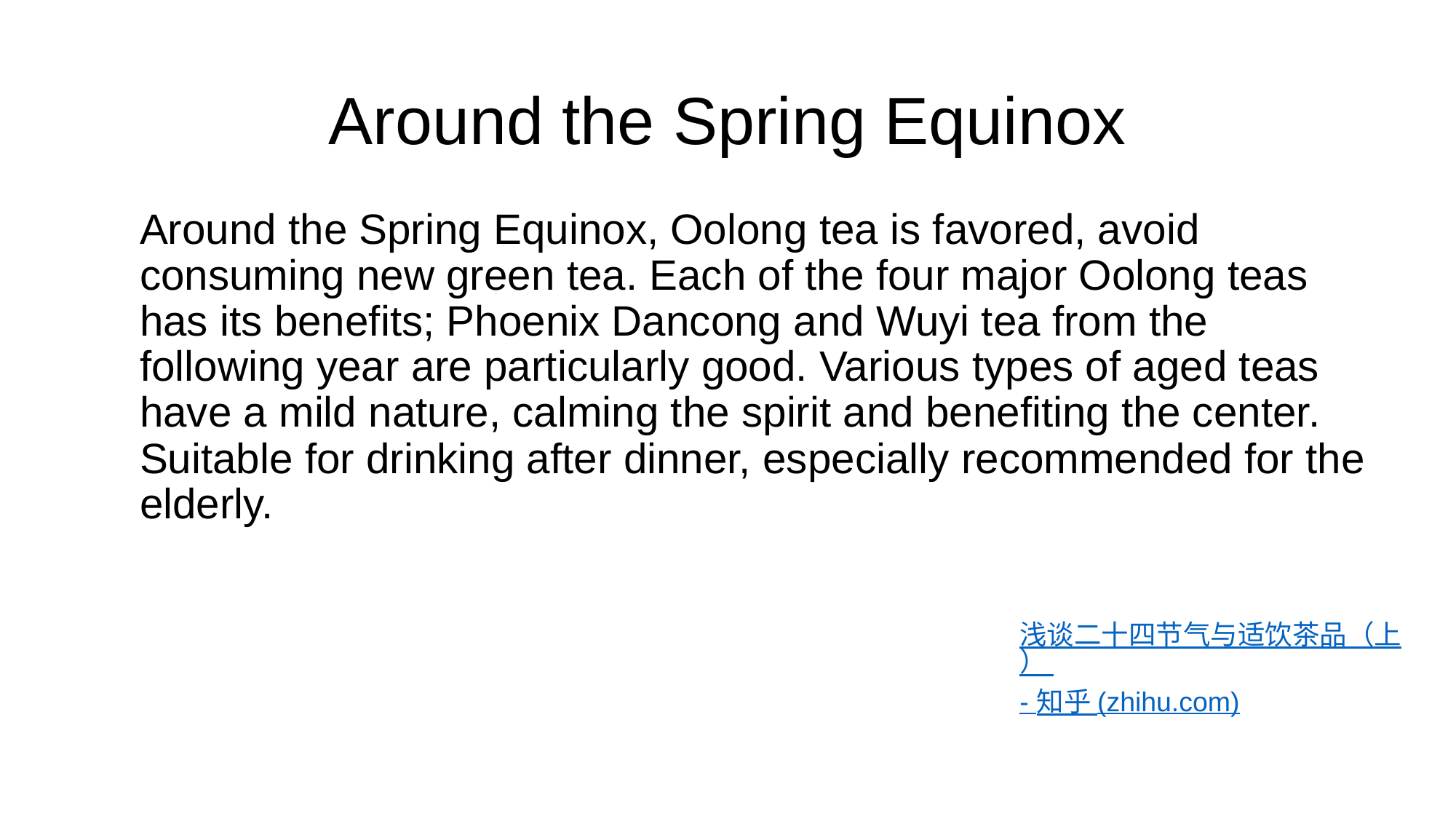

# Around the Spring Equinox
Around the Spring Equinox, Oolong tea is favored, avoid consuming new green tea. Each of the four major Oolong teas has its benefits; Phoenix Dancong and Wuyi tea from the following year are particularly good. Various types of aged teas have a mild nature, calming the spirit and benefiting the center. Suitable for drinking after dinner, especially recommended for the elderly.
浅谈二十四节气与适饮茶品（上） - 知乎 (zhihu.com)